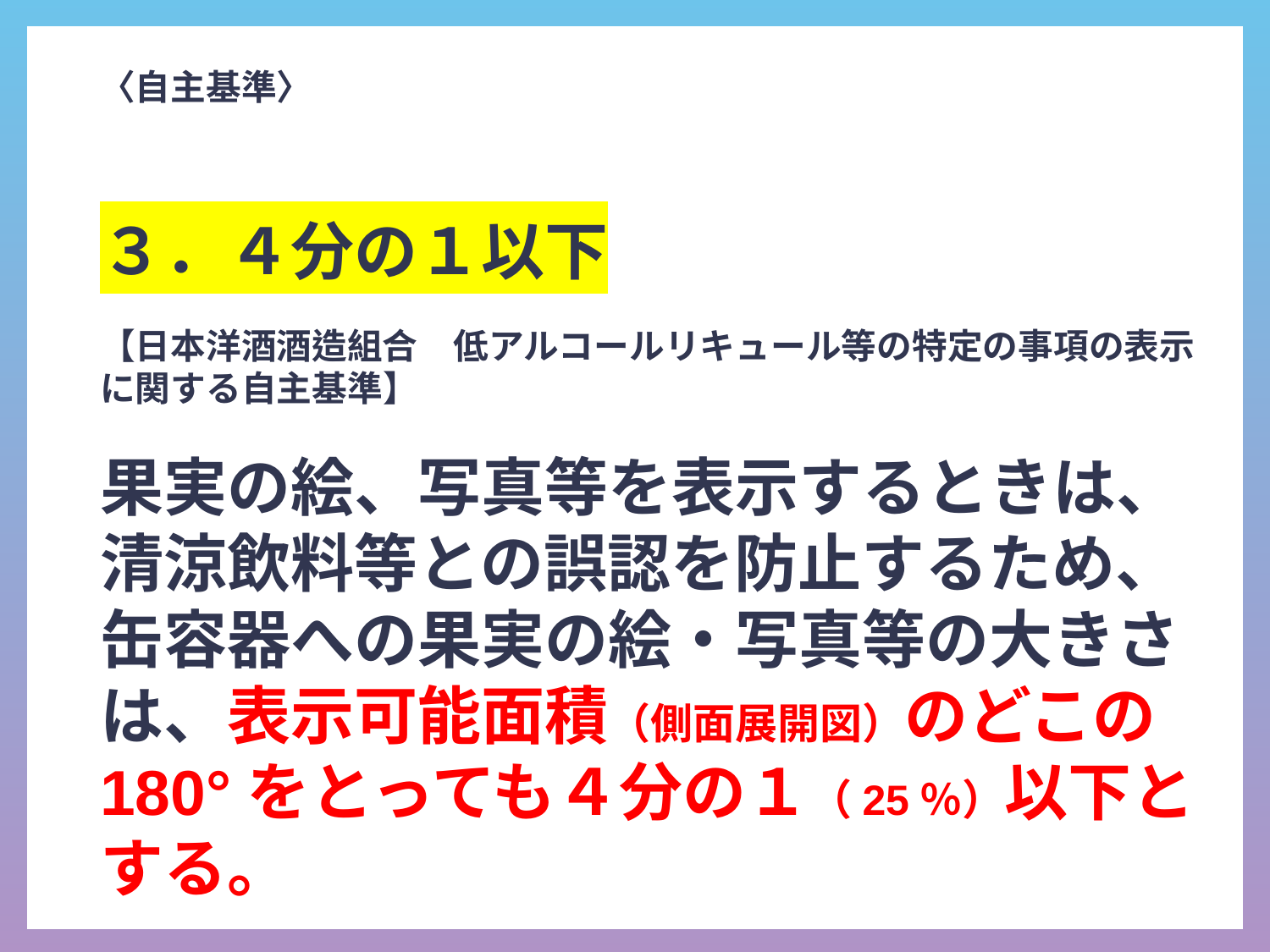

# 〈自主基準〉
３．４分の１以下
【日本洋酒酒造組合　低アルコールリキュール等の特定の事項の表示に関する自主基準】

果実の絵、写真等を表示するときは、清涼飲料等との誤認を防止するため、缶容器への果実の絵・写真等の大きさは、表示可能面積（側面展開図）のどこの180°をとっても４分の１（25％）以下とする。